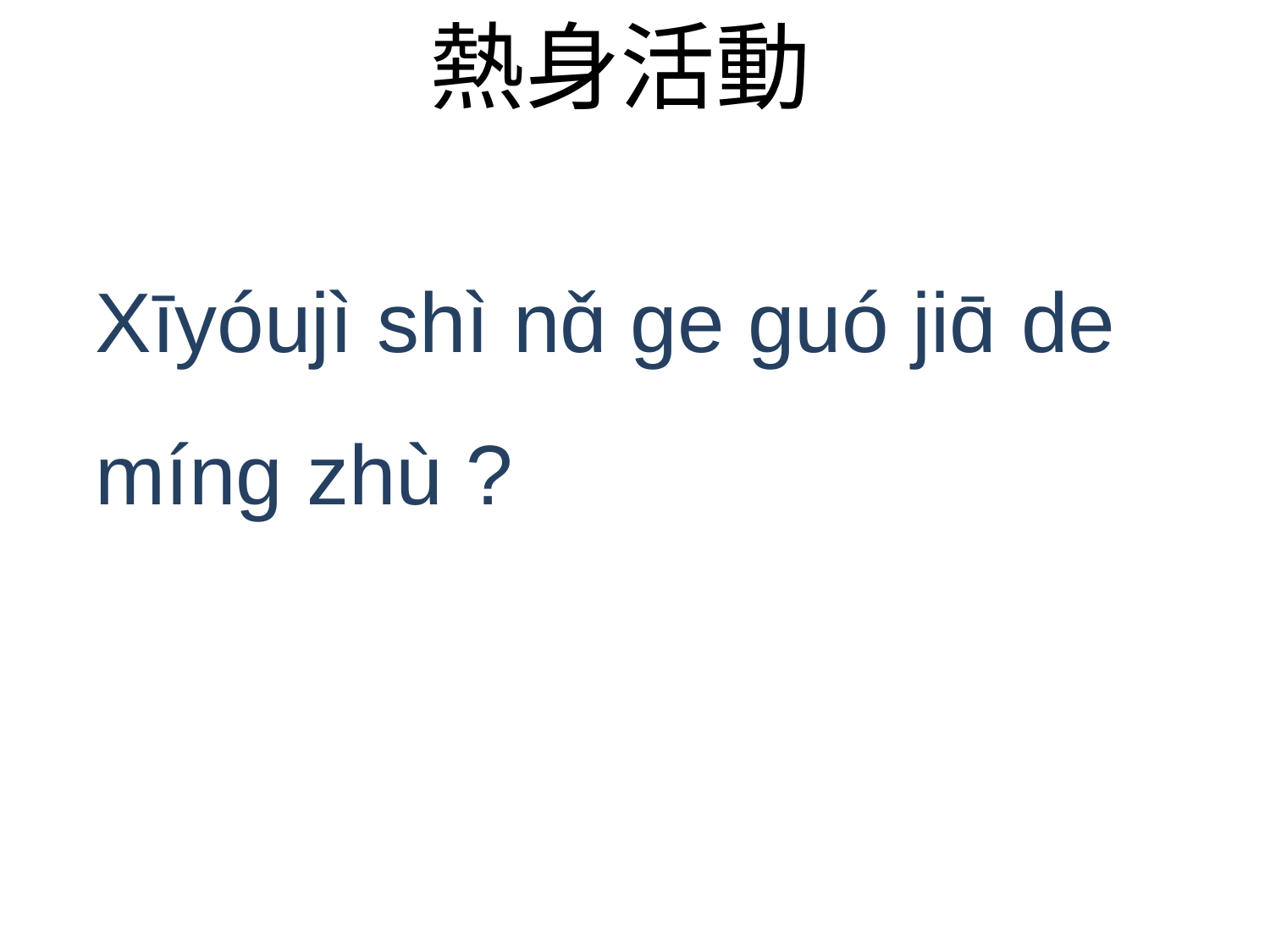

熱身活動
Xīyóujì shì nɑ̌ ge guó jiɑ̄ de míng zhù ?